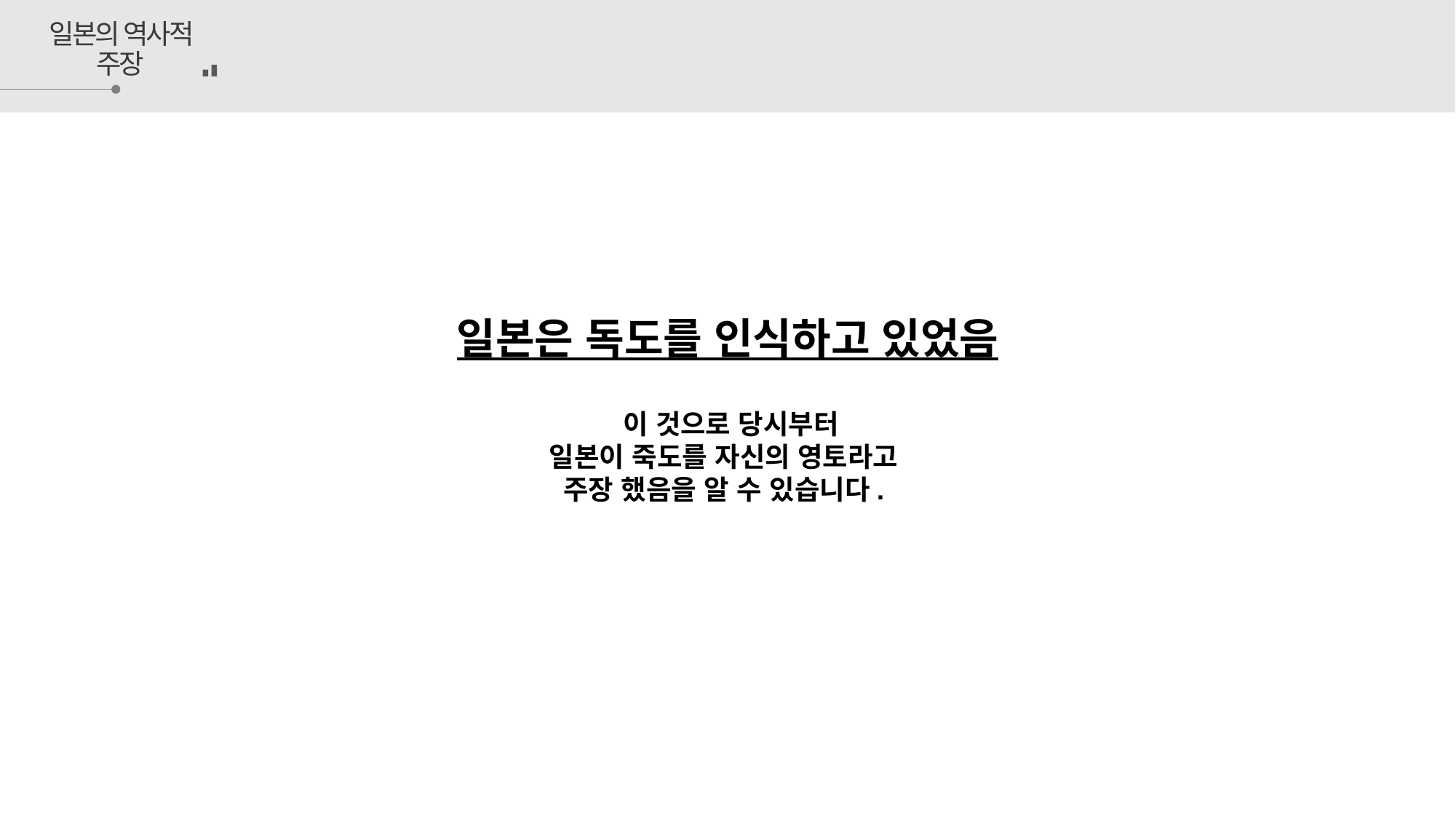

일본의 역사적 주장
일본은 독도를 인식하고 있었음

 이 것으로 당시부터
일본이 죽도를 자신의 영토라고
주장 했음을 알 수 있습니다.